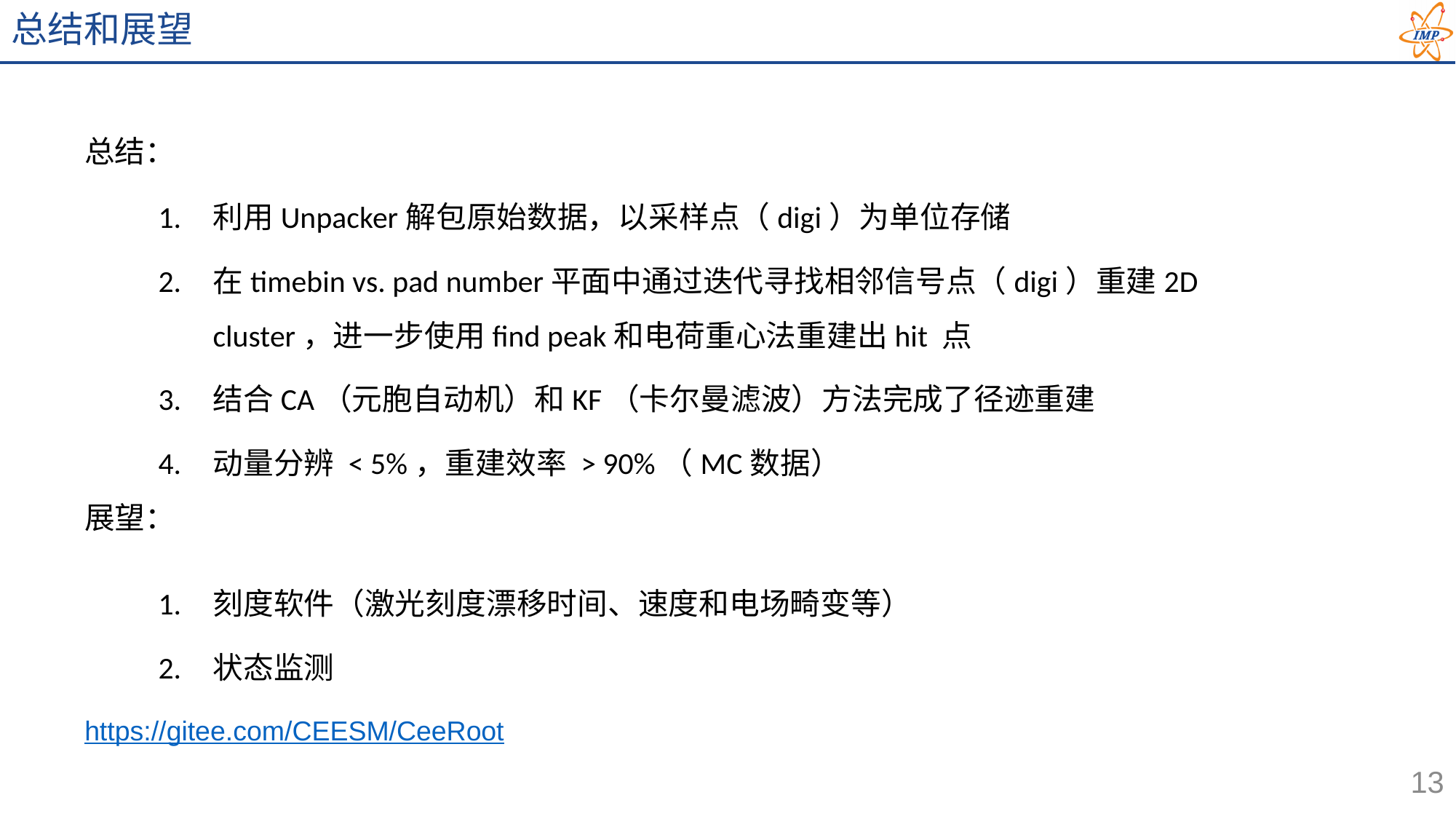

# 总结和展望
总结：
利用Unpacker解包原始数据，以采样点（digi）为单位存储
在timebin vs. pad number平面中通过迭代寻找相邻信号点（digi）重建2D cluster，进一步使用find peak和电荷重心法重建出hit 点
结合CA（元胞自动机）和KF（卡尔曼滤波）方法完成了径迹重建
动量分辨 < 5%，重建效率 > 90%（MC数据）
展望：
刻度软件（激光刻度漂移时间、速度和电场畸变等）
状态监测
https://gitee.com/CEESM/CeeRoot
13